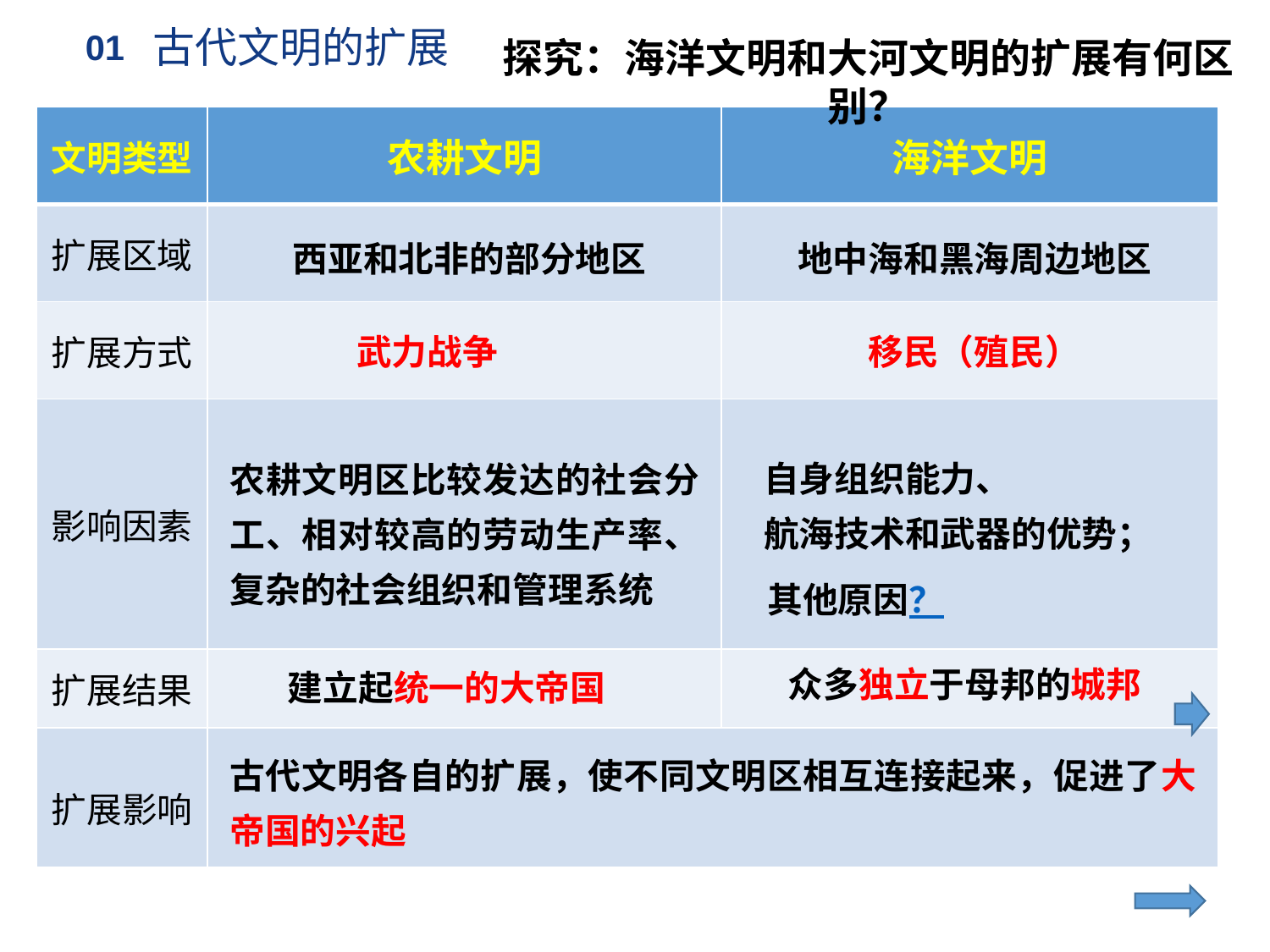

01
古代文明的扩展
探究：海洋文明和大河文明的扩展有何区别？
| 文明类型 | 农耕文明 | 海洋文明 |
| --- | --- | --- |
| 扩展区域 |  |  |
| 扩展方式 |  |  |
| 影响因素 |  |  |
| 扩展结果 |  |  |
| 扩展影响 |  |  |
西亚和北非的部分地区
地中海和黑海周边地区
武力战争
移民（殖民）
农耕文明区比较发达的社会分工、相对较高的劳动生产率、复杂的社会组织和管理系统
自身组织能力、
航海技术和武器的优势；
其他原因？
众多独立于母邦的城邦
建立起统一的大帝国

古代文明各自的扩展，使不同文明区相互连接起来，促进了大帝国的兴起